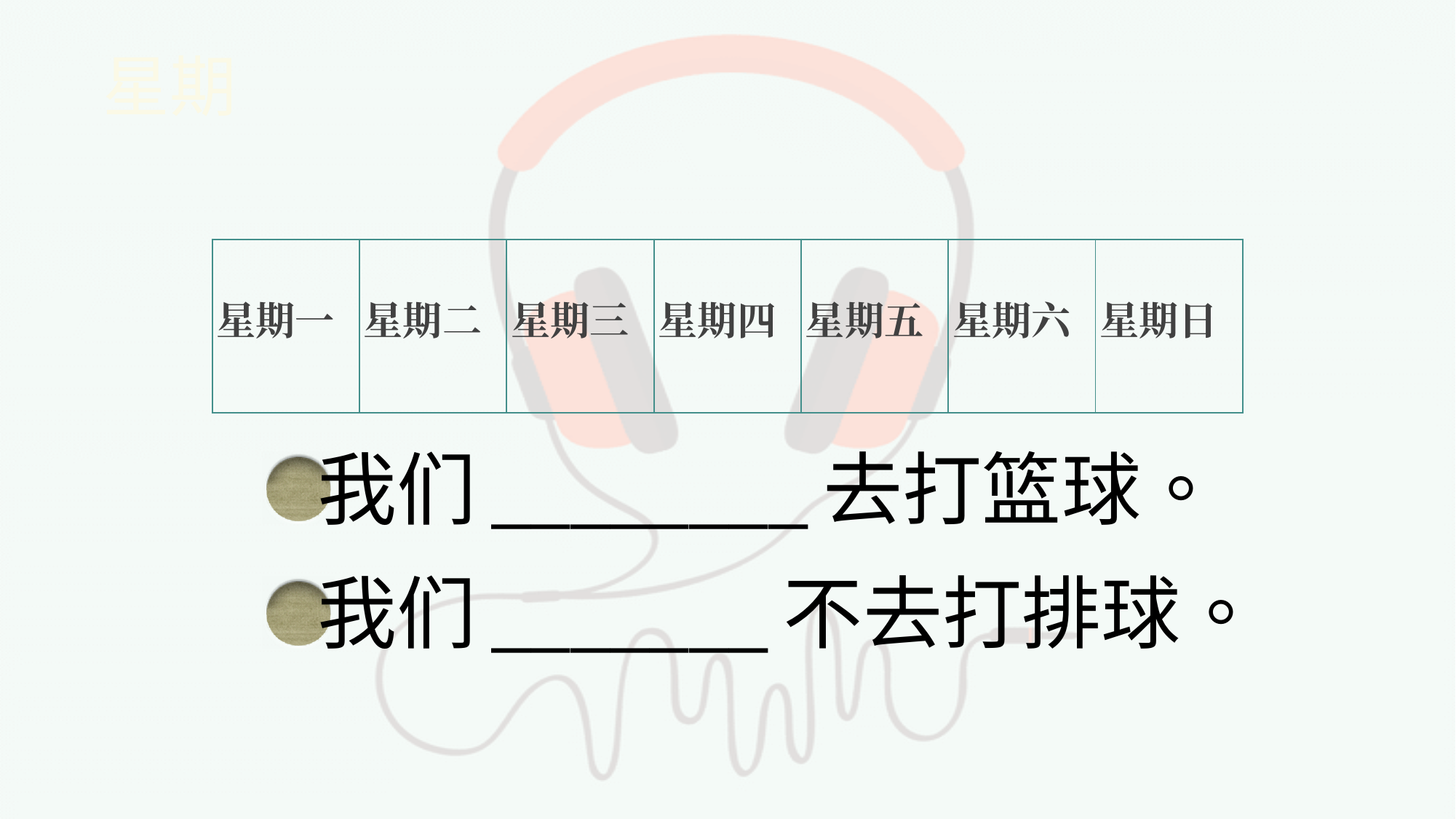

# 星期
| 星期一 | 星期二 | 星期三 | 星期四 | 星期五 | 星期六 | 星期日 |
| --- | --- | --- | --- | --- | --- | --- |
我们________去打篮球。
我们_______不去打排球。